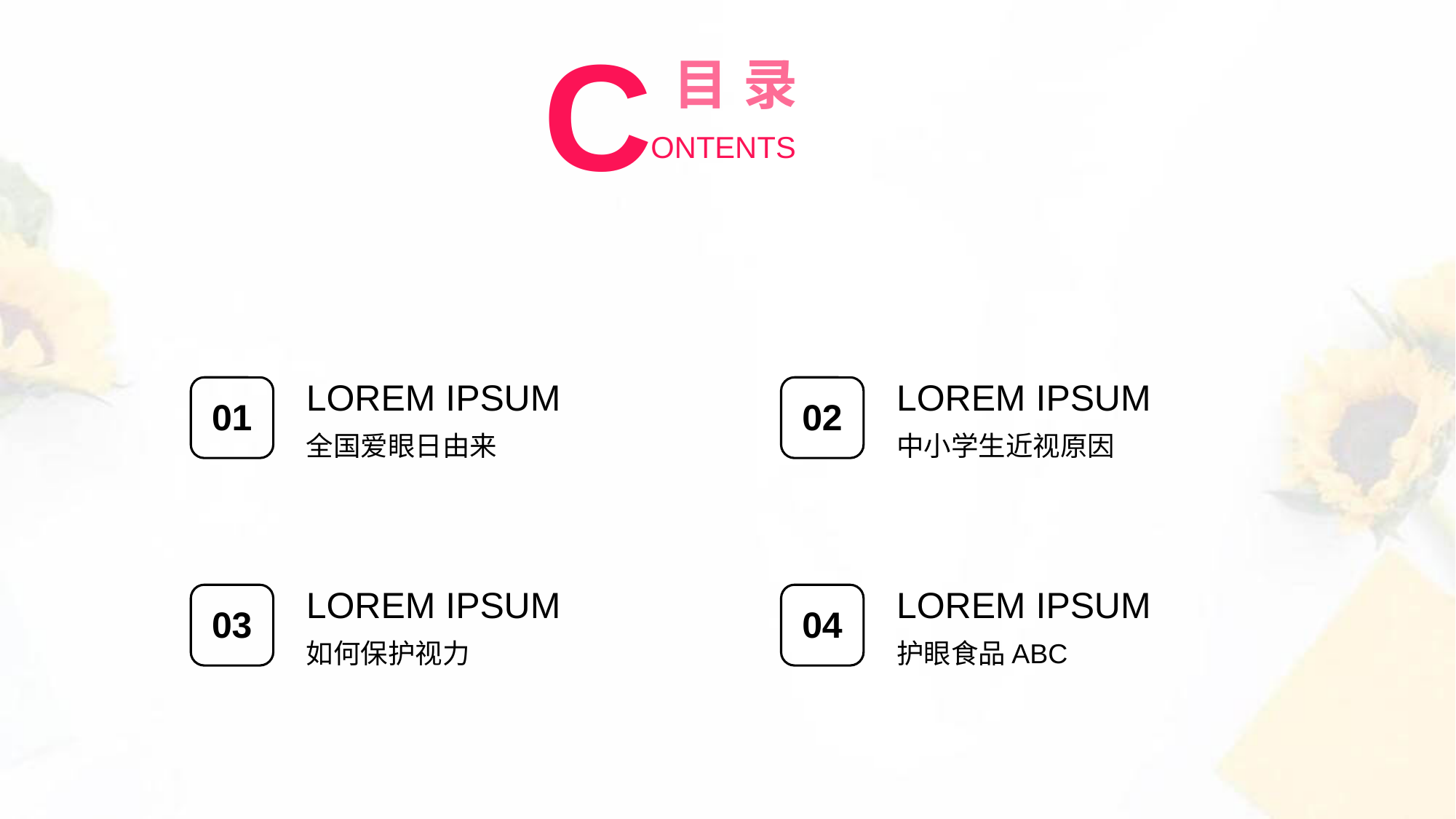

C
目 录
https://www.ypppt.com/
ONTENTS
LOREM IPSUM
LOREM IPSUM
01
02
全国爱眼日由来
中小学生近视原因
LOREM IPSUM
LOREM IPSUM
03
04
如何保护视力
护眼食品ABC